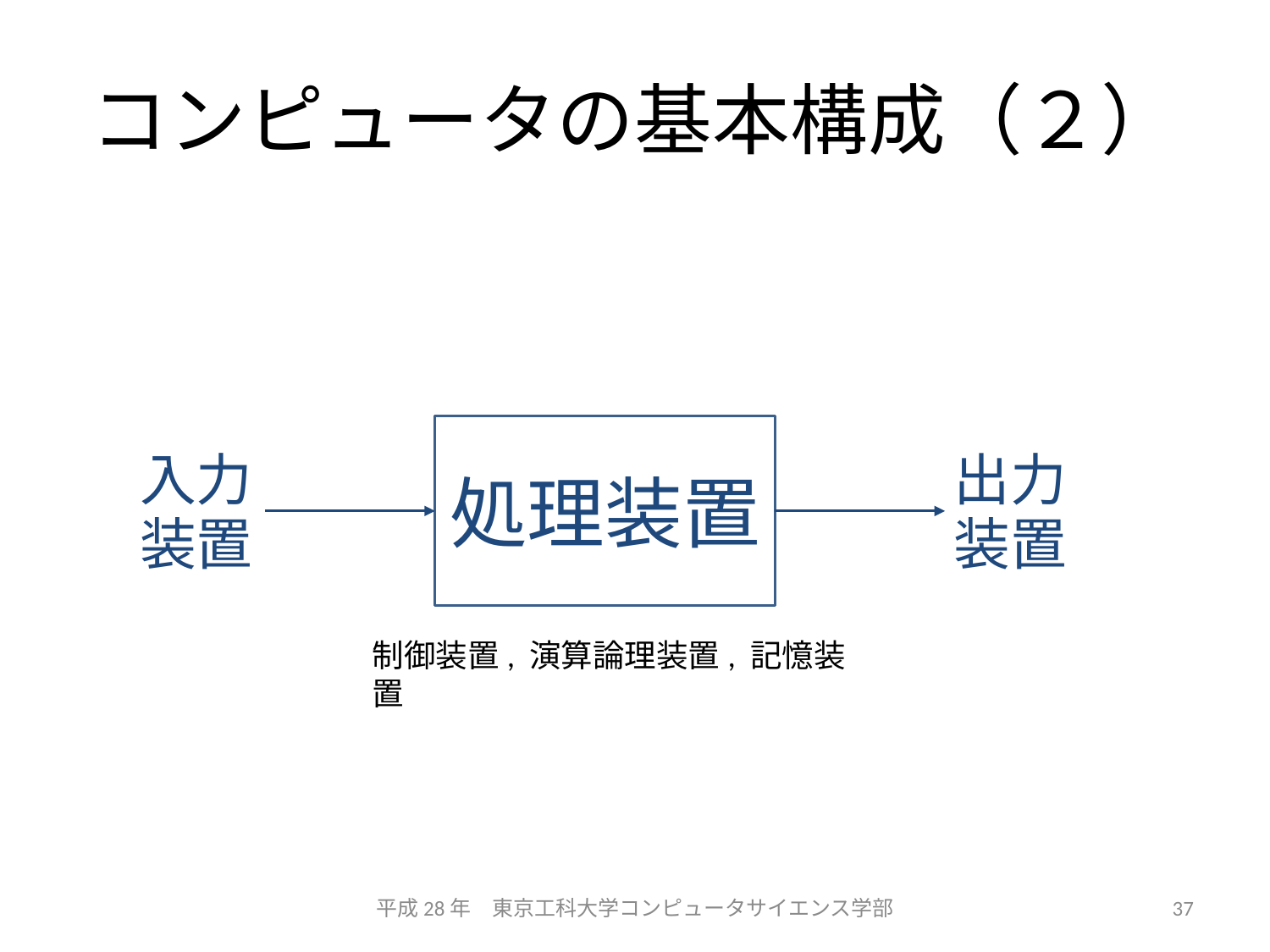

# コンピュータの基本構成（２）
処理装置
入力装置
出力装置
制御装置, 演算論理装置, 記憶装置
平成28年　東京工科大学コンピュータサイエンス学部
37